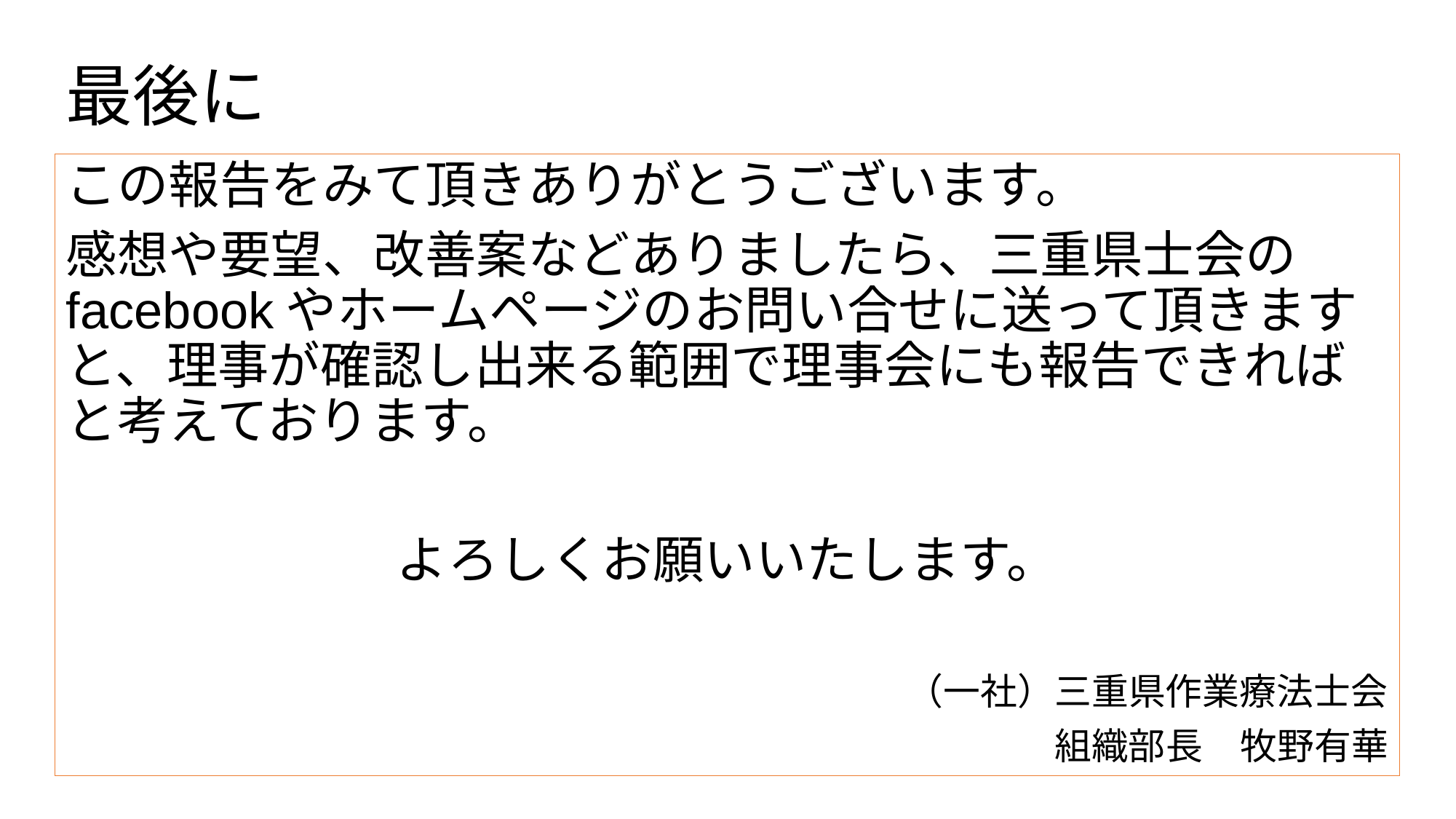

# 最後に
この報告をみて頂きありがとうございます。
感想や要望、改善案などありましたら、三重県士会のfacebookやホームページのお問い合せに送って頂きますと、理事が確認し出来る範囲で理事会にも報告できればと考えております。

よろしくお願いいたします。

（一社）三重県作業療法士会
組織部長　牧野有華